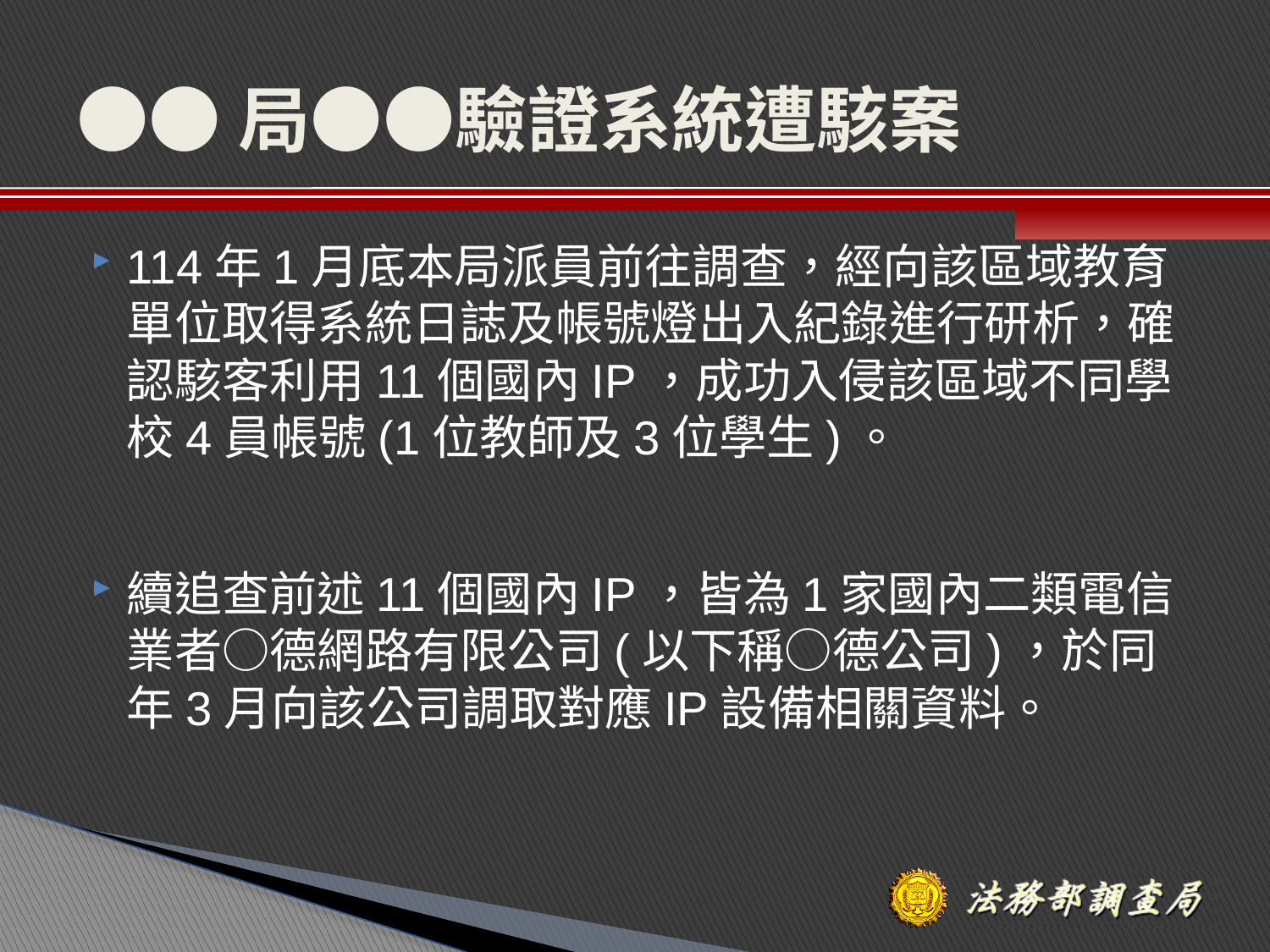

# ●●局●●驗證系統遭駭案
114年1月底本局派員前往調查，經向該區域教育單位取得系統日誌及帳號燈出入紀錄進行研析，確認駭客利用11個國內IP，成功入侵該區域不同學校4員帳號(1位教師及3位學生)。

續追查前述11個國內IP，皆為1家國內二類電信業者○德網路有限公司(以下稱○德公司)，於同年3月向該公司調取對應IP設備相關資料。